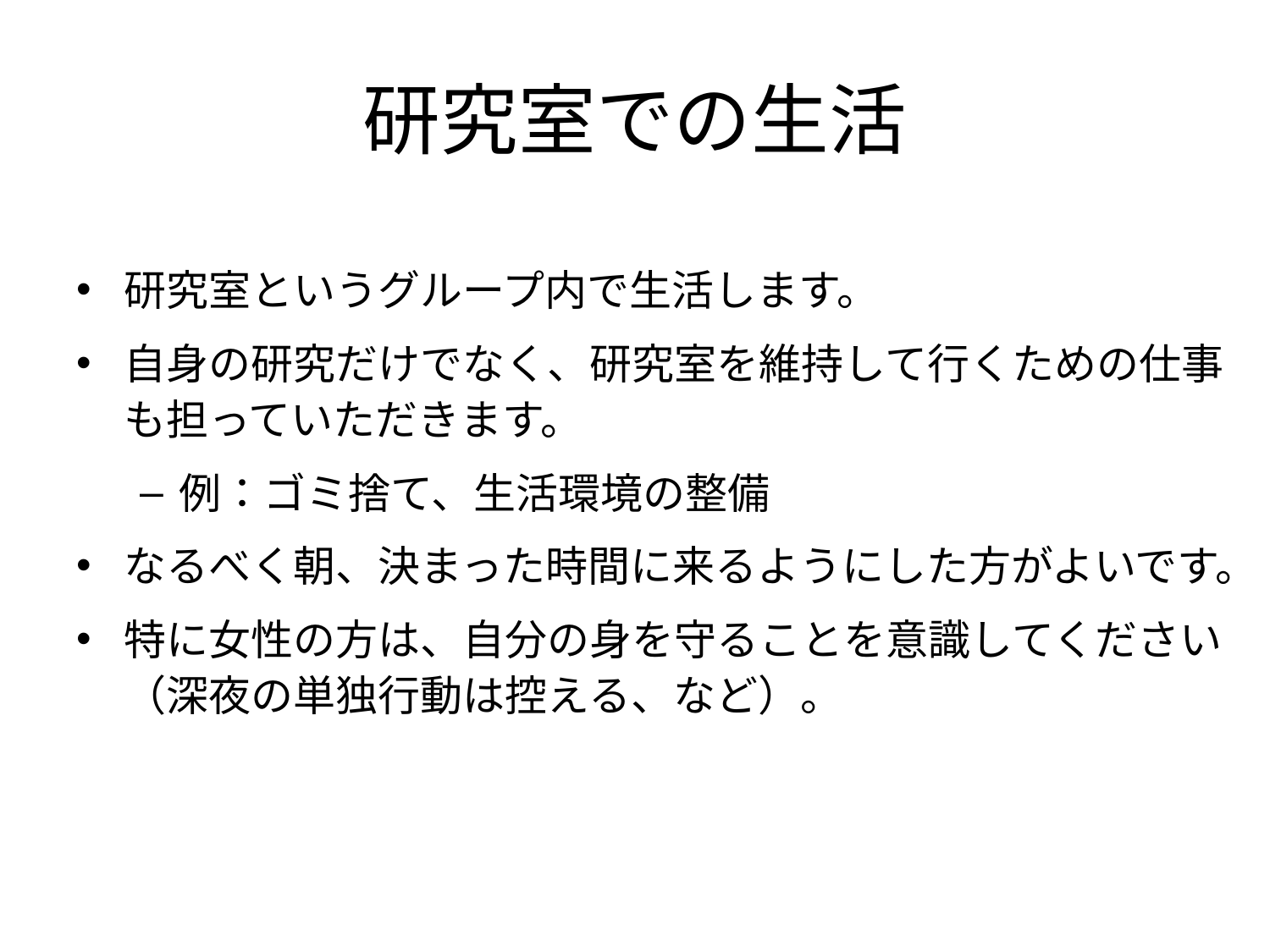

# 研究室での生活
研究室というグループ内で生活します。
自身の研究だけでなく、研究室を維持して行くための仕事も担っていただきます。
例：ゴミ捨て、生活環境の整備
なるべく朝、決まった時間に来るようにした方がよいです。
特に女性の方は、自分の身を守ることを意識してください（深夜の単独行動は控える、など）。